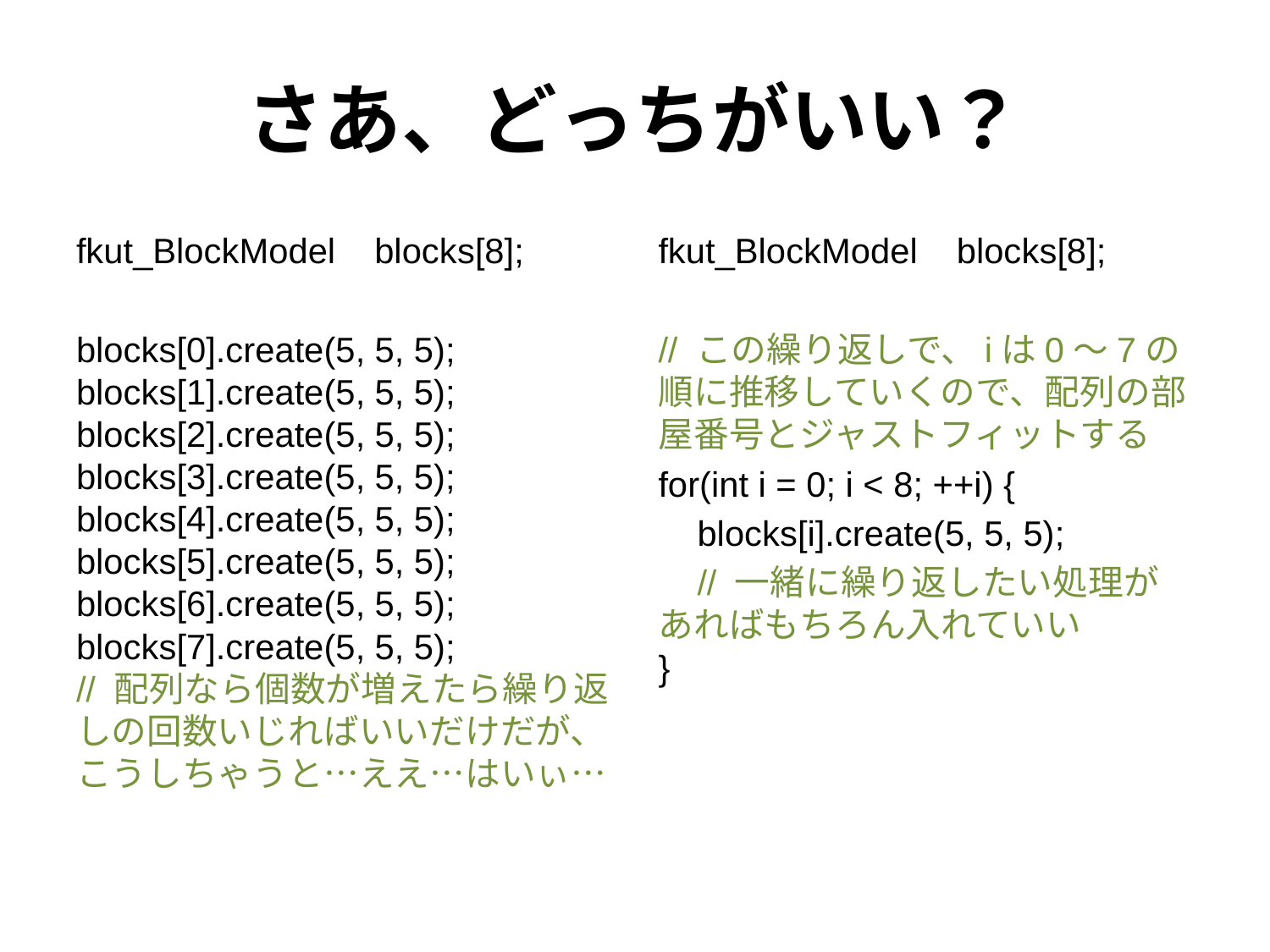

# さあ、どっちがいい？
fkut_BlockModel    blocks[8];

blocks[0].create(5, 5, 5);
blocks[1].create(5, 5, 5);
blocks[2].create(5, 5, 5);
blocks[3].create(5, 5, 5);
blocks[4].create(5, 5, 5);
blocks[5].create(5, 5, 5);
blocks[6].create(5, 5, 5);
blocks[7].create(5, 5, 5);
// 配列なら個数が増えたら繰り返しの回数いじればいいだけだが、こうしちゃうと…ええ…はいぃ…
fkut_BlockModel    blocks[8];

// この繰り返しで、iは0～7の順に推移していくので、配列の部屋番号とジャストフィットする
for(int i = 0; i < 8; ++i) {
    blocks[i].create(5, 5, 5);
    // 一緒に繰り返したい処理があればもちろん入れていい
}